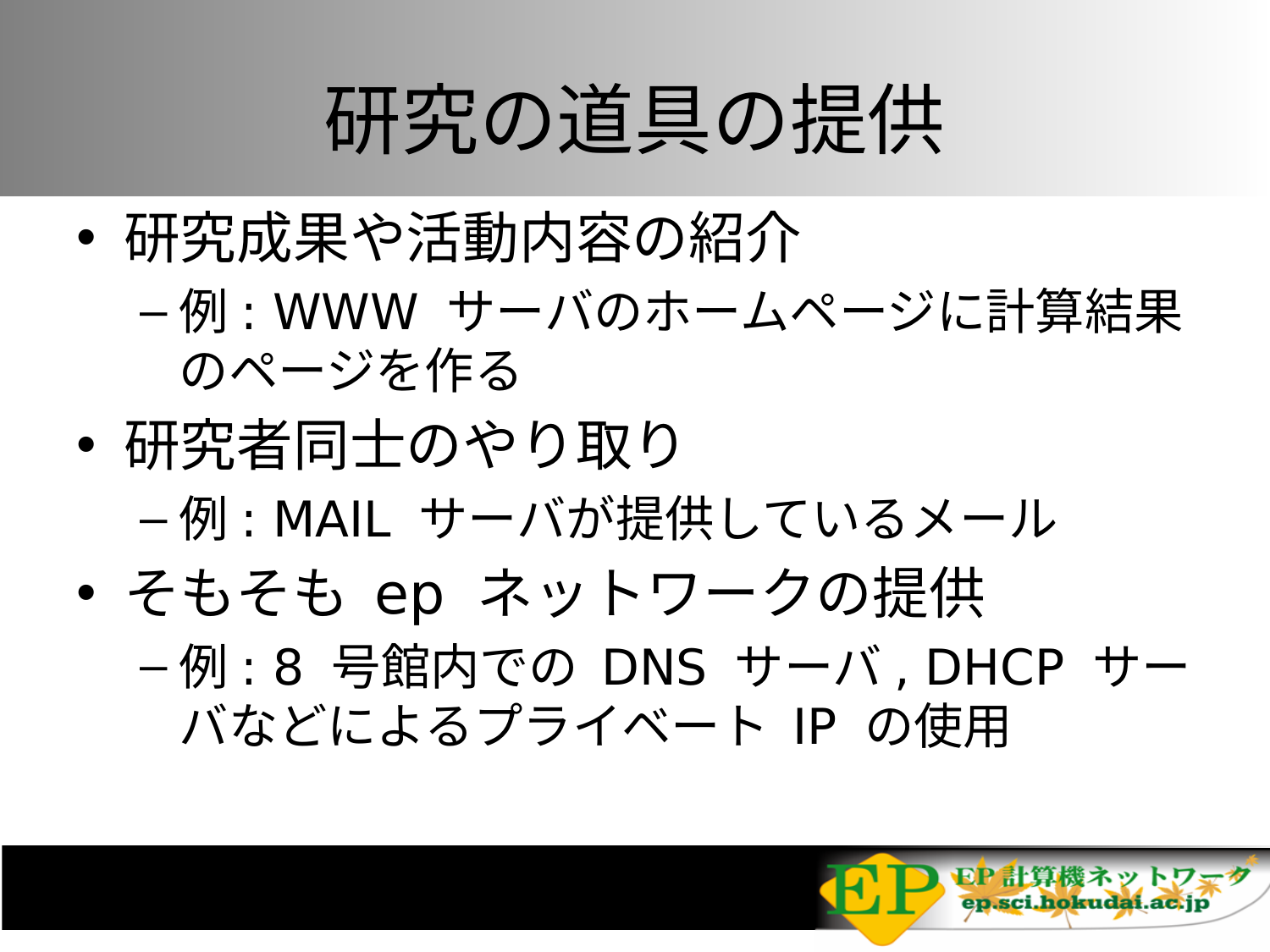

# 研究の道具の提供
研究成果や活動内容の紹介
例: WWW サーバのホームページに計算結果のページを作る
研究者同士のやり取り
例: MAIL サーバが提供しているメール
そもそも ep ネットワークの提供
例: 8 号館内での DNS サーバ, DHCP サーバなどによるプライベート IP の使用